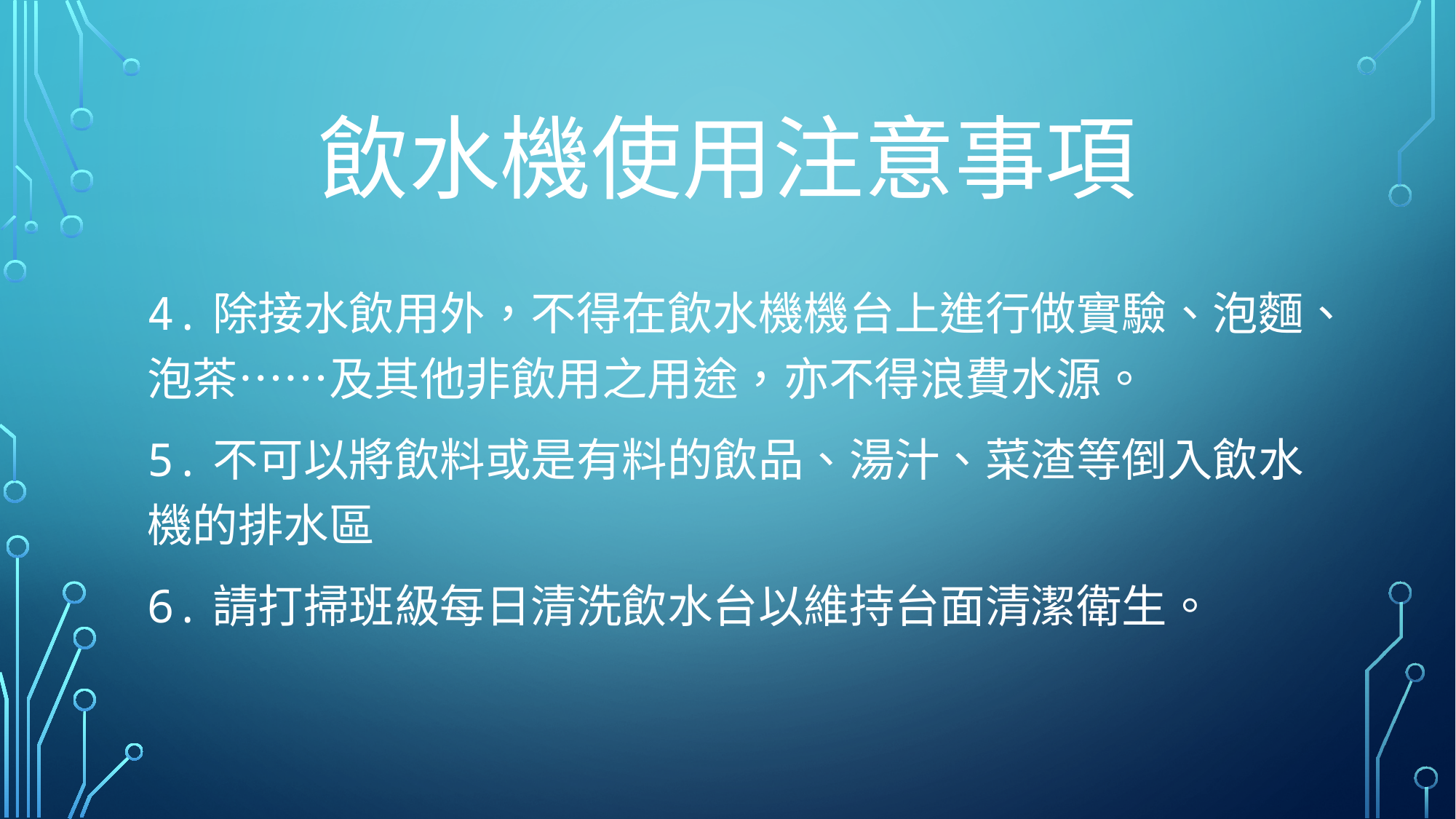

# 飲水機使用注意事項
4.除接水飲用外，不得在飲水機機台上進行做實驗、泡麵、泡茶……及其他非飲用之用途，亦不得浪費水源。
5.不可以將飲料或是有料的飲品、湯汁、菜渣等倒入飲水機的排水區
6.請打掃班級每日清洗飲水台以維持台面清潔衛生。